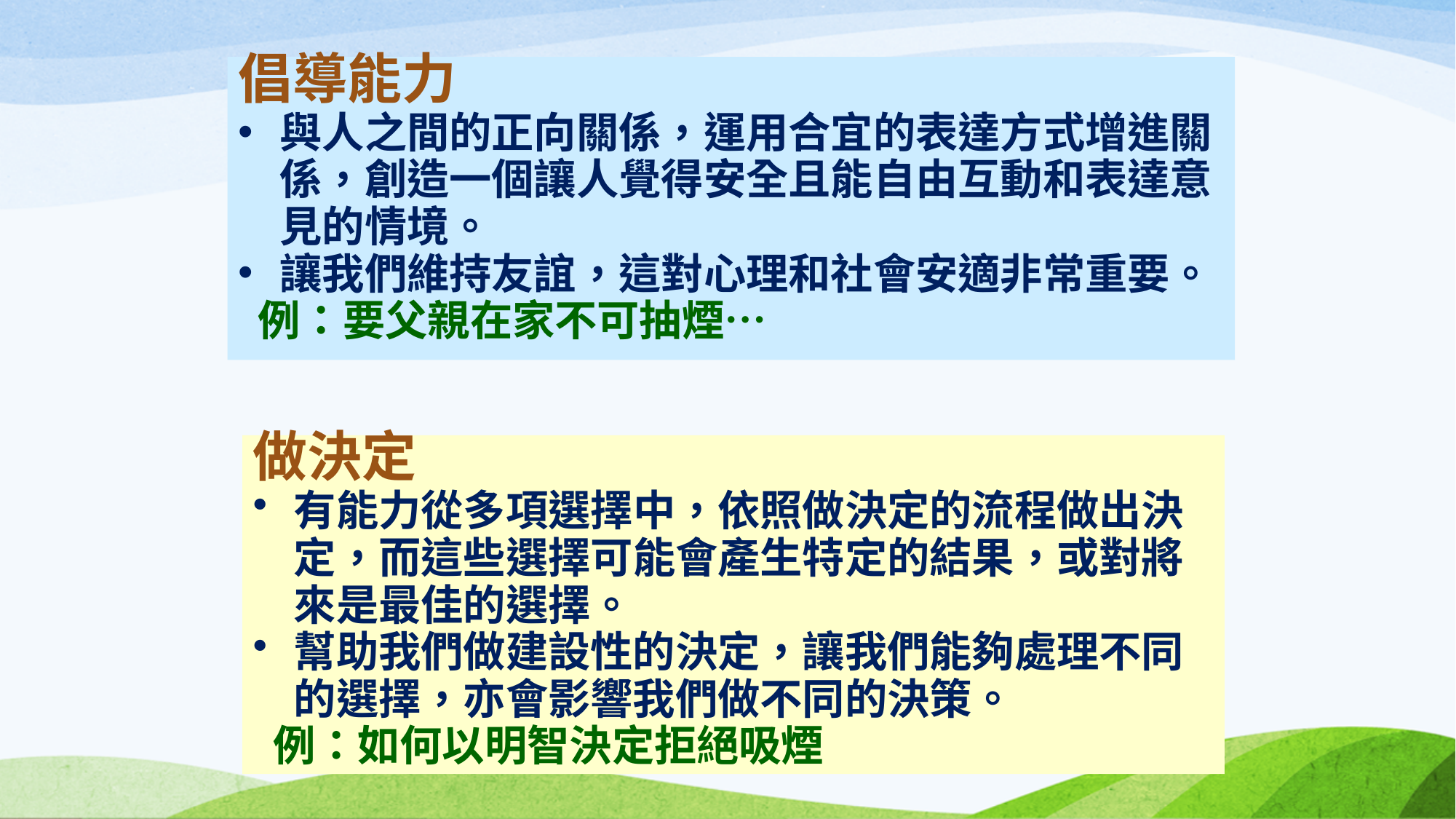

倡導能力
與人之間的正向關係，運用合宜的表達方式增進關係，創造一個讓人覺得安全且能自由互動和表達意見的情境。
讓我們維持友誼，這對心理和社會安適非常重要。
 例：要父親在家不可抽煙…
做決定
有能力從多項選擇中，依照做決定的流程做出決定，而這些選擇可能會產生特定的結果，或對將來是最佳的選擇。
幫助我們做建設性的決定，讓我們能夠處理不同的選擇，亦會影響我們做不同的決策。
 例：如何以明智決定拒絕吸煙